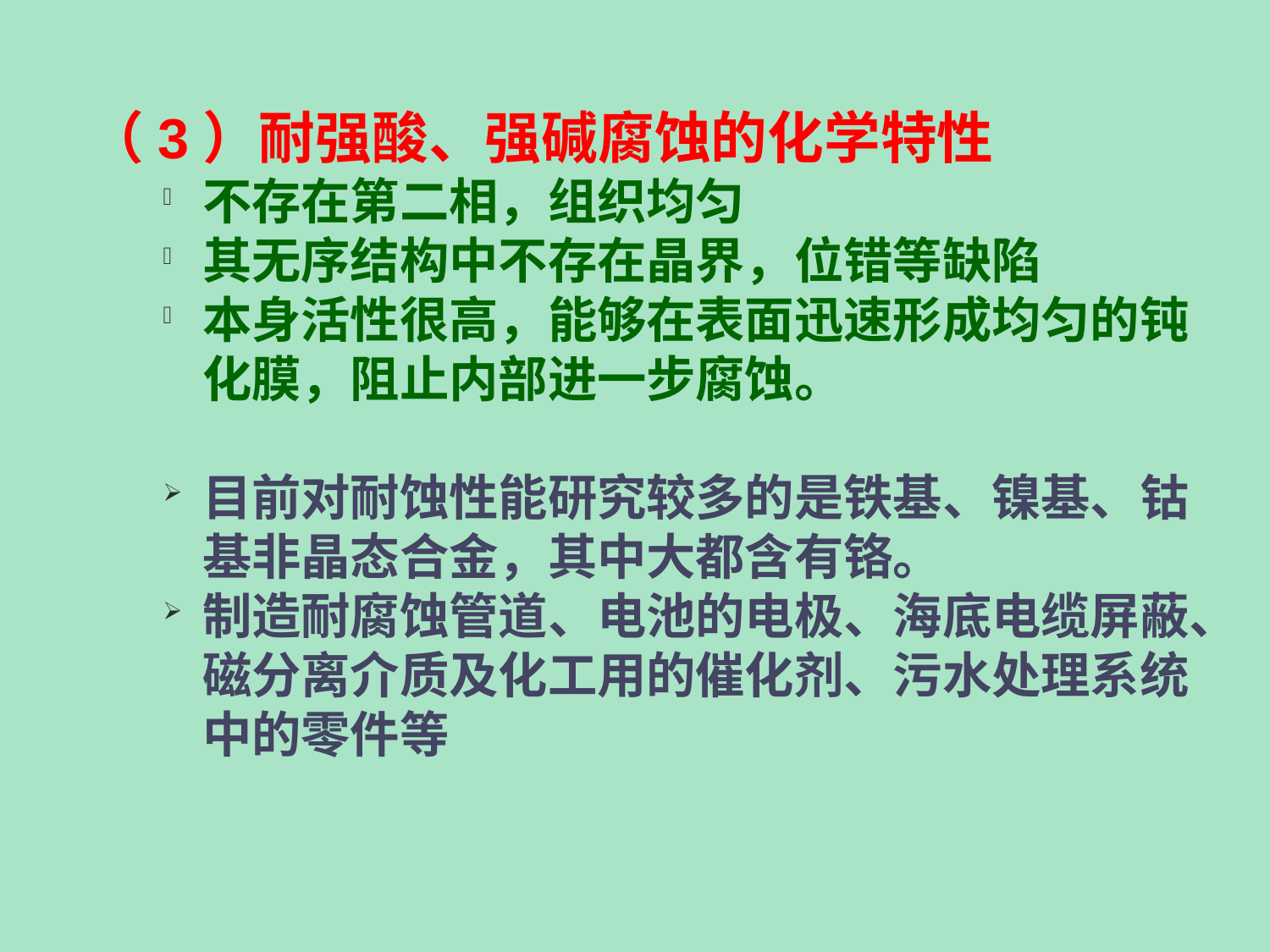

（3）耐强酸、强碱腐蚀的化学特性
不存在第二相，组织均匀
其无序结构中不存在晶界，位错等缺陷
本身活性很高，能够在表面迅速形成均匀的钝化膜，阻止内部进一步腐蚀。

目前对耐蚀性能研究较多的是铁基、镍基、钴基非晶态合金，其中大都含有铬。
制造耐腐蚀管道、电池的电极、海底电缆屏蔽、磁分离介质及化工用的催化剂、污水处理系统中的零件等